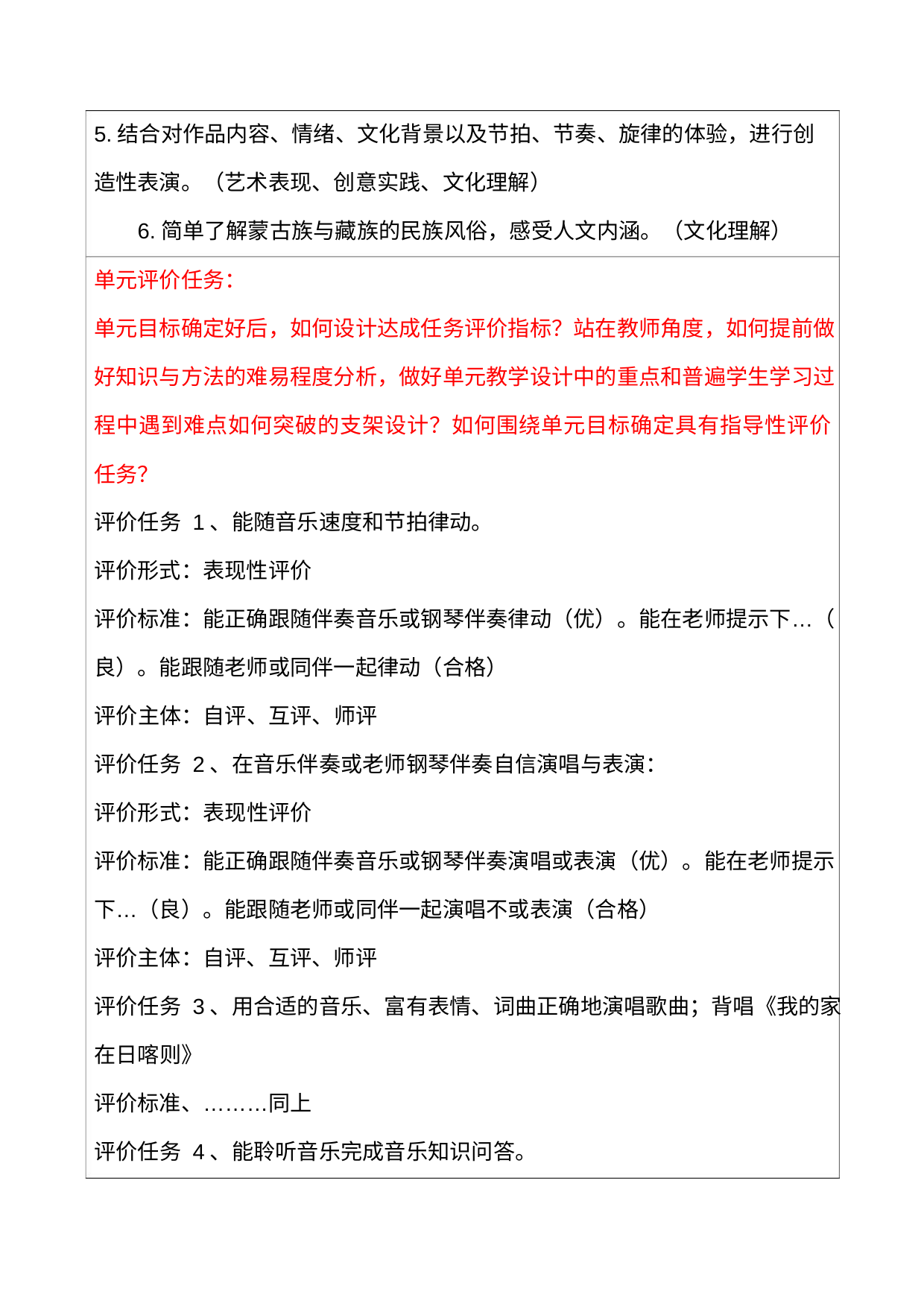

5.结合对作品内容、情绪、文化背景以及节拍、节奏、旋律的体验，进行创
造性表演。（艺术表现、创意实践、文化理解）
6.简单了解蒙古族与藏族的民族风俗，感受人文内涵。（文化理解）
单元评价任务：
单元目标确定好后，如何设计达成任务评价指标？站在教师角度，如何提前做
好知识与方法的难易程度分析，做好单元教学设计中的重点和普遍学生学习过
程中遇到难点如何突破的支架设计？如何围绕单元目标确定具有指导性评价
任务？
评价任务 1、能随音乐速度和节拍律动。
评价形式：表现性评价
评价标准：能正确跟随伴奏音乐或钢琴伴奏律动（优）。能在老师提示下…（
良）。能跟随老师或同伴一起律动（合格）
评价主体：自评、互评、师评
评价任务 2、在音乐伴奏或老师钢琴伴奏自信演唱与表演：
评价形式：表现性评价
评价标准：能正确跟随伴奏音乐或钢琴伴奏演唱或表演（优）。能在老师提示
下…（良）。能跟随老师或同伴一起演唱不或表演（合格）
评价主体：自评、互评、师评
评价任务 3、用合适的音乐、富有表情、词曲正确地演唱歌曲；背唱《我的家
在日喀则》
评价标准、………同上
评价任务 4、能聆听音乐完成音乐知识问答。